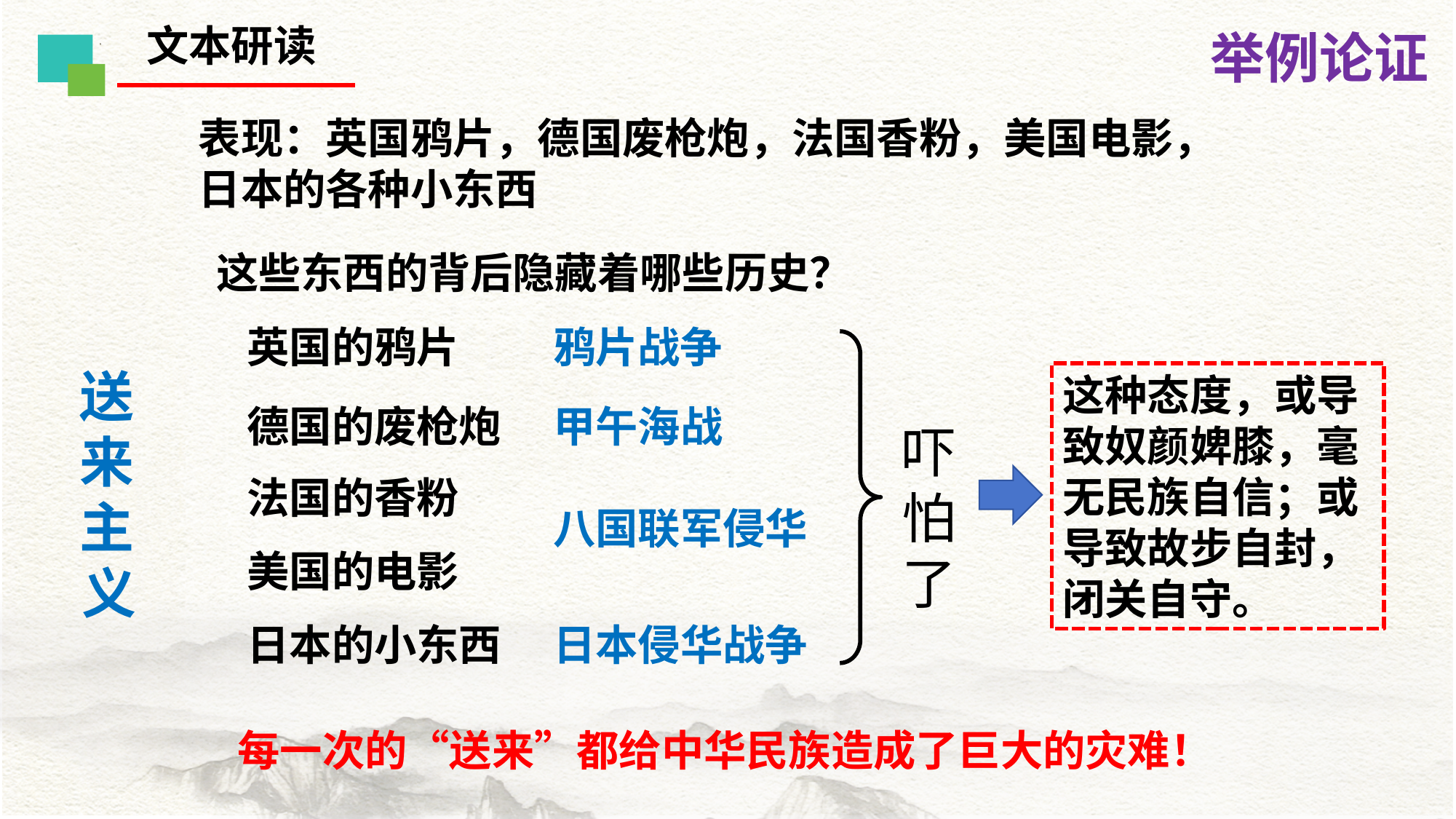

文本研读
举例论证

表现：英国鸦片，德国废枪炮，法国香粉，美国电影，日本的各种小东西
这些东西的背后隐藏着哪些历史？
英国的鸦片
鸦片战争
送来主义

这种态度，或导致奴颜婢膝，毫无民族自信；或导致故步自封，闭关自守。
德国的废枪炮
甲午海战
吓怕了
法国的香粉

八国联军侵华
美国的电影
日本的小东西
日本侵华战争
每一次的“送来”都给中华民族造成了巨大的灾难！